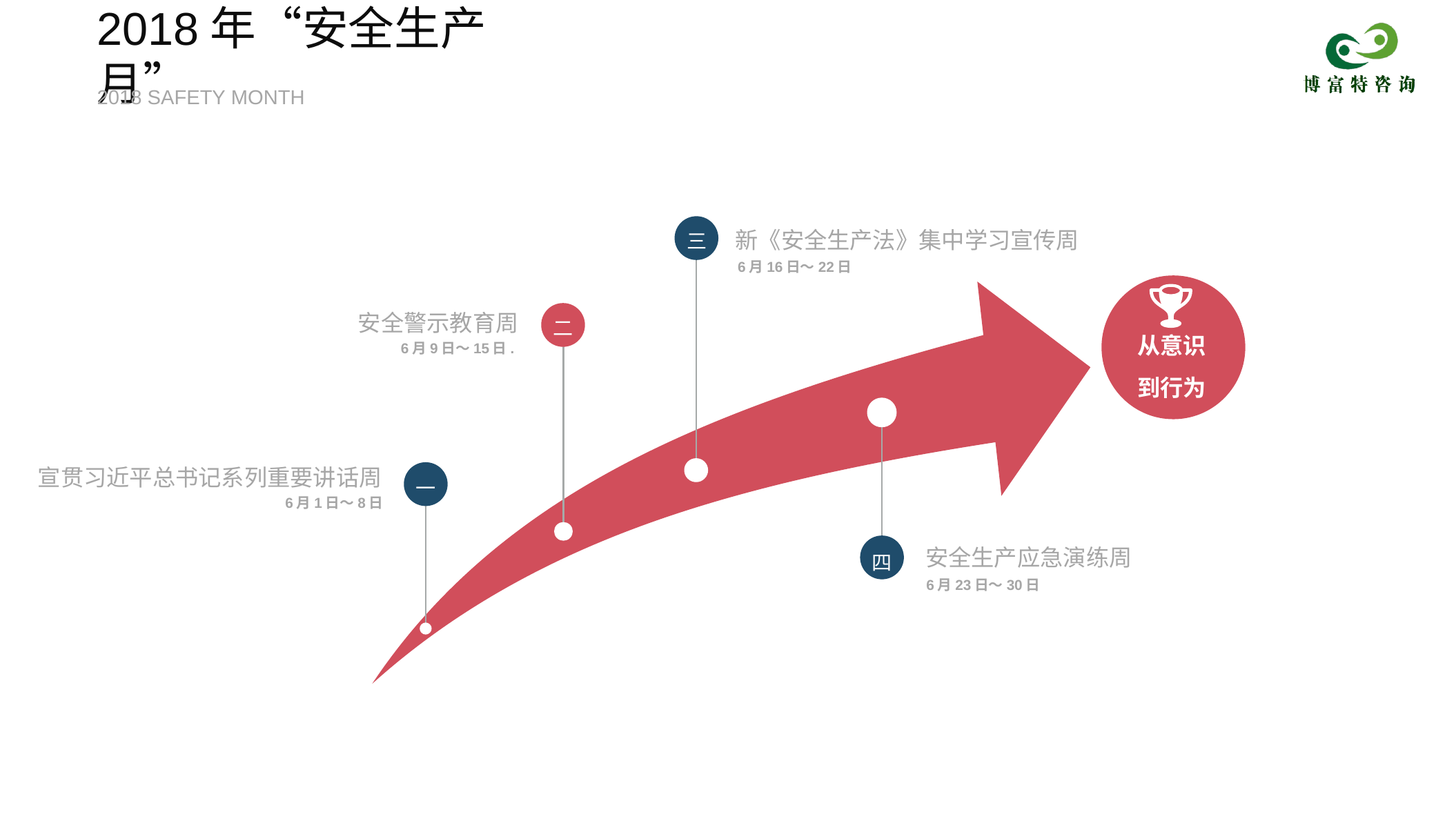

2018年“安全生产月”
2018 SAFETY MONTH

新《安全生产法》集中学习宣传周
三
6月16日～22日

安全警示教育周
二

从意识
到行为
6月9日～15日.

宣贯习近平总书记系列重要讲话周

一

6月1日～8日

安全生产应急演练周
四
6月23日～30日